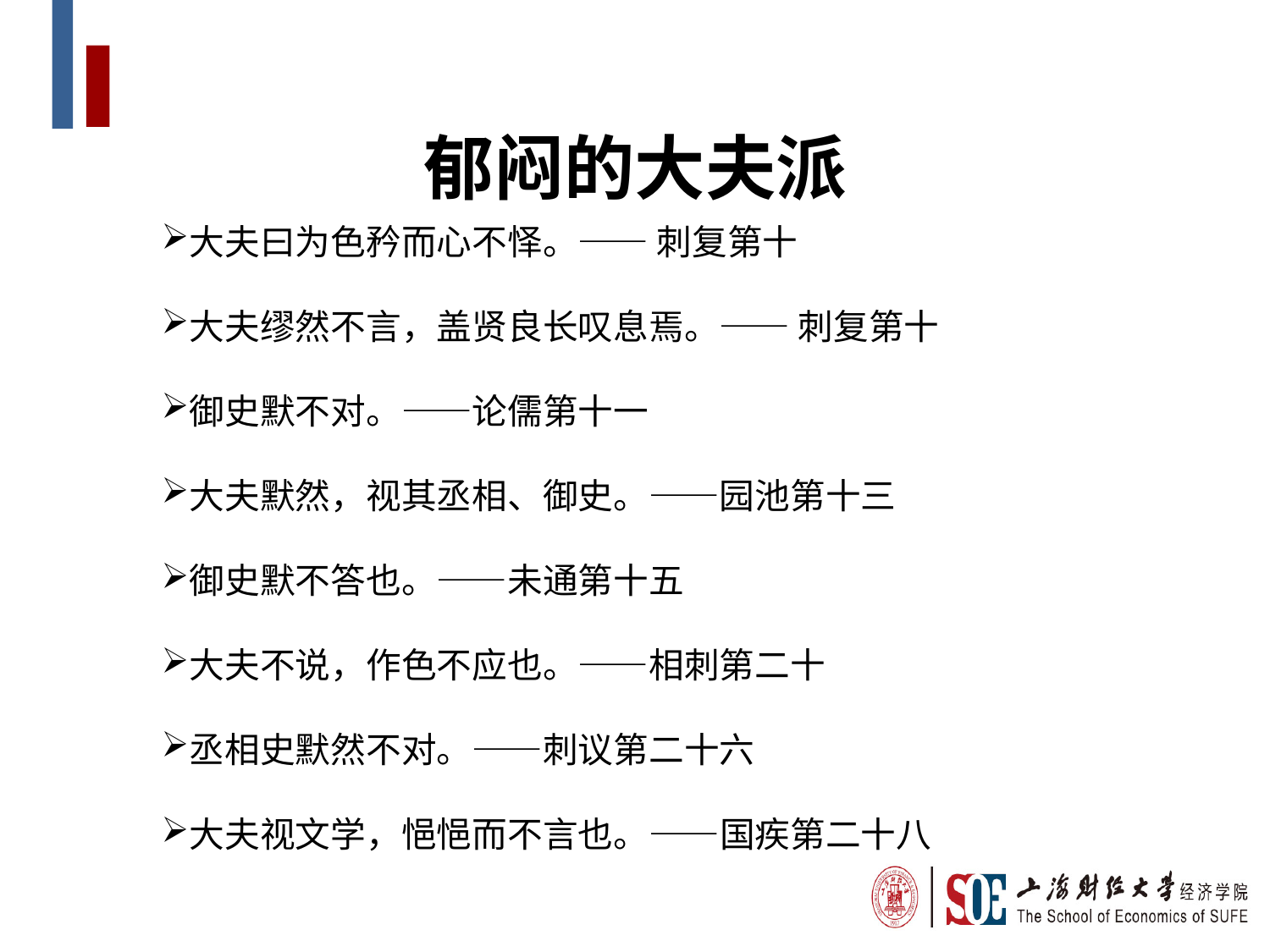

郁闷的大夫派
大夫曰为色矜而心不怿。—— 刺复第十
大夫缪然不言，盖贤良长叹息焉。—— 刺复第十
御史默不对。——论儒第十一
大夫默然，视其丞相、御史。——园池第十三
御史默不答也。——未通第十五
大夫不说，作色不应也。——相刺第二十
丞相史默然不对。——刺议第二十六
大夫视文学，悒悒而不言也。——国疾第二十八